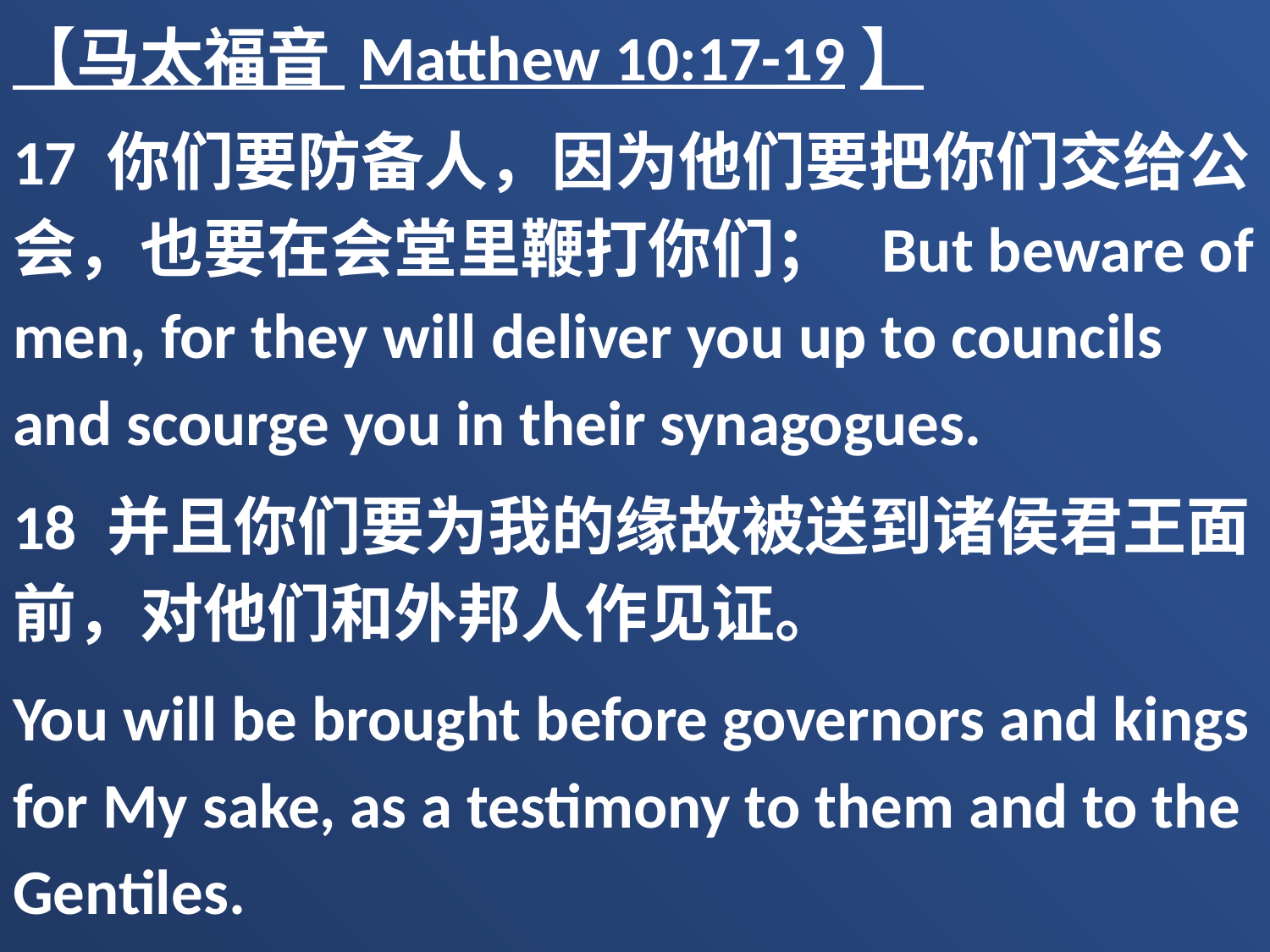

【马太福音 Matthew 10:17-19】
17 你们要防备人，因为他们要把你们交给公会，也要在会堂里鞭打你们；  But beware of men, for they will deliver you up to councils and scourge you in their synagogues.
18 并且你们要为我的缘故被送到诸侯君王面前，对他们和外邦人作见证。
You will be brought before governors and kings for My sake, as a testimony to them and to the Gentiles.